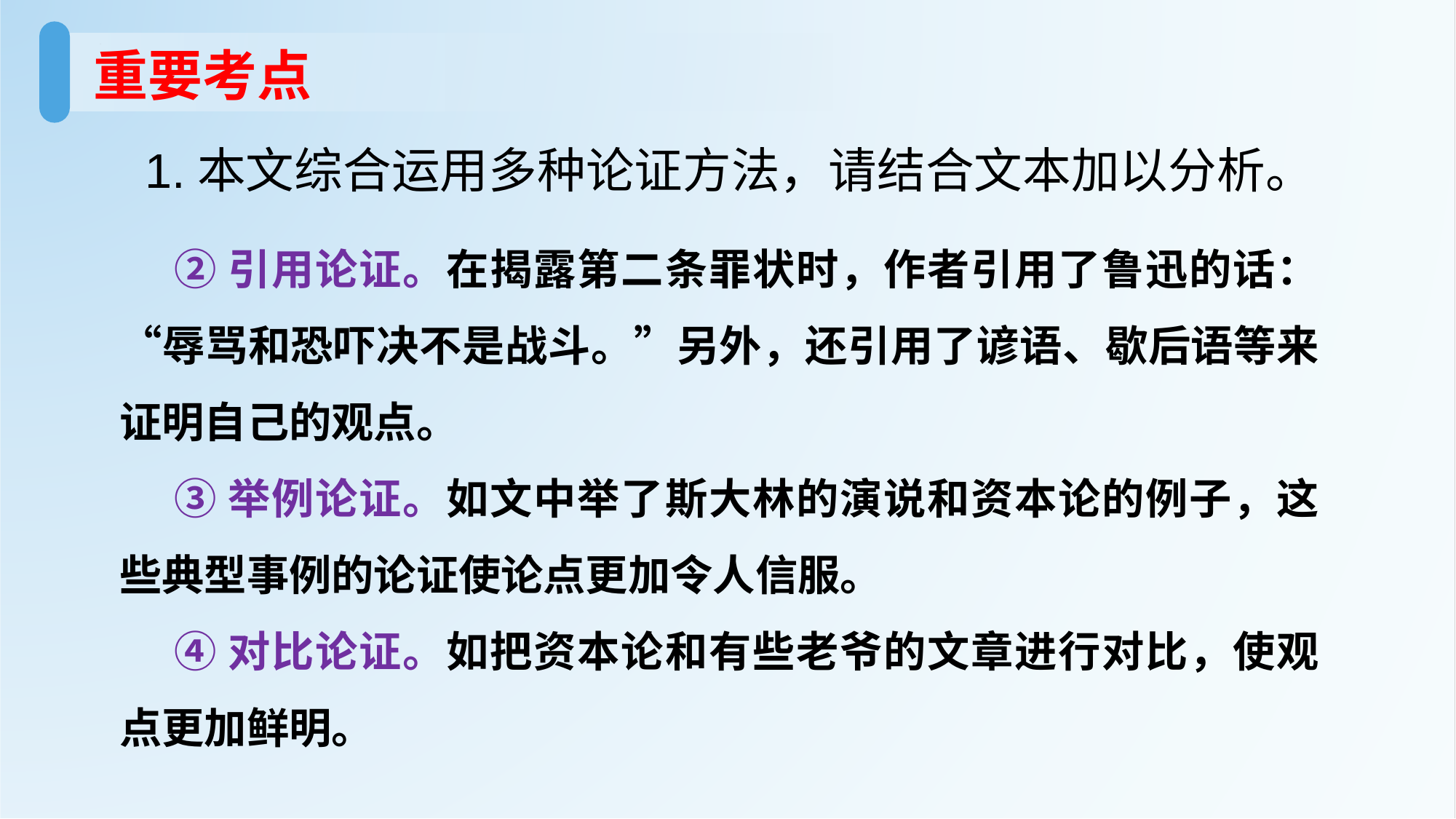

重要考点
1.本文综合运用多种论证方法，请结合文本加以分析。
②引用论证。在揭露第二条罪状时，作者引用了鲁迅的话：“辱骂和恐吓决不是战斗。”另外，还引用了谚语、歇后语等来证明自己的观点。
③举例论证。如文中举了斯大林的演说和资本论的例子，这些典型事例的论证使论点更加令人信服。
④对比论证。如把资本论和有些老爷的文章进行对比，使观点更加鲜明。